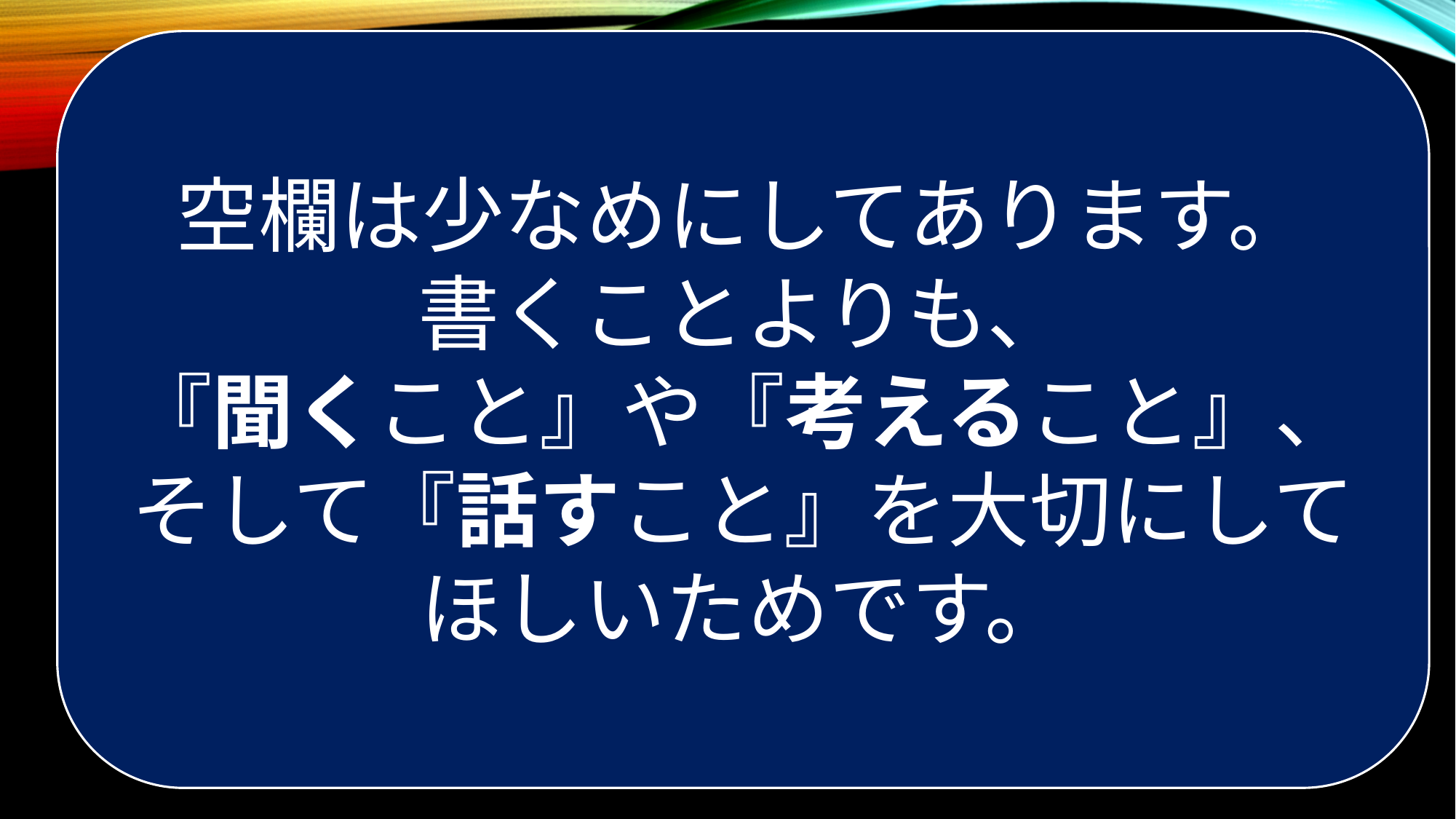

空欄は少なめにしてあります。
書くことよりも、
『聞くこと』や『考えること』、そして『話すこと』を大切にしてほしいためです。
#